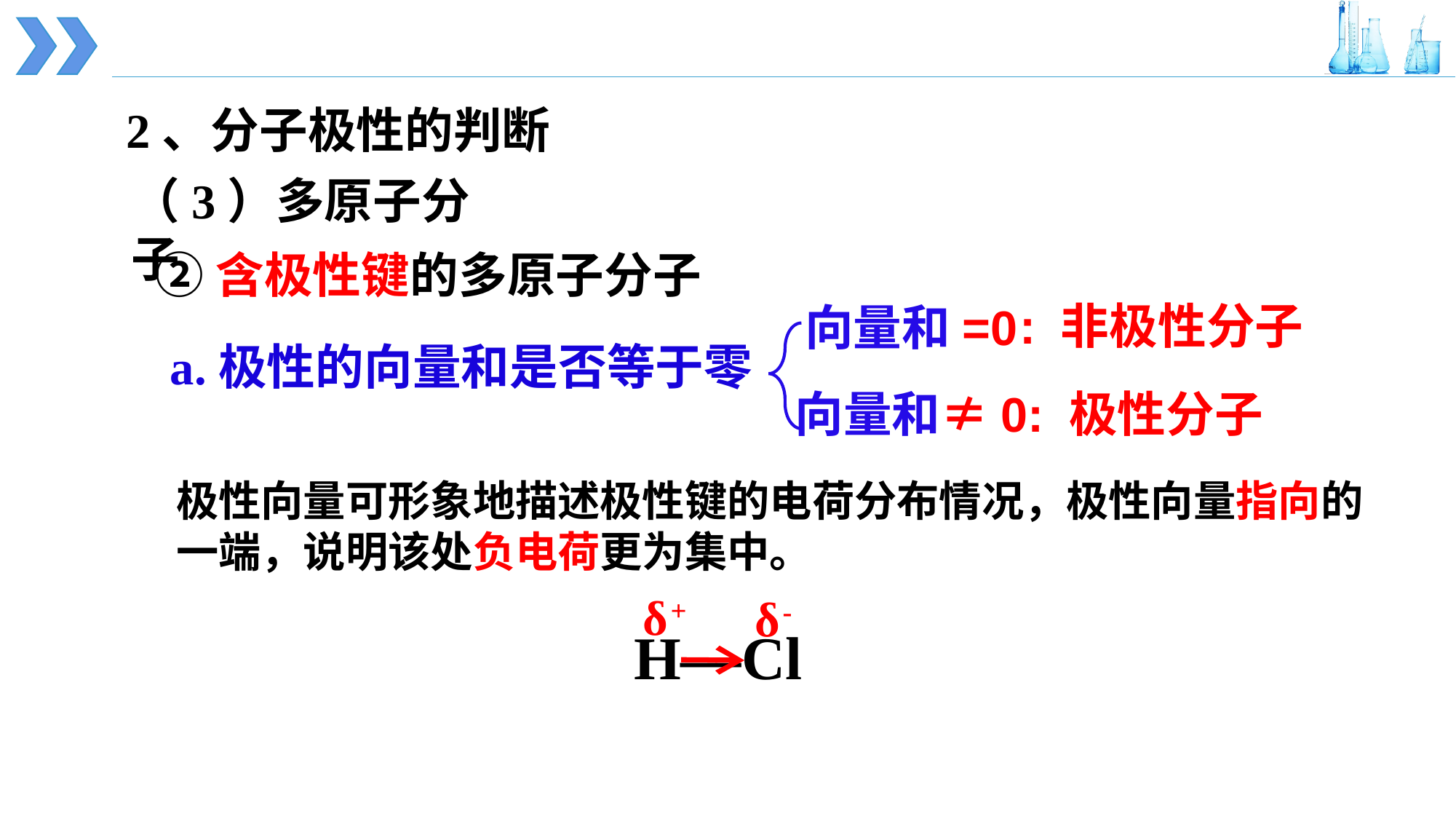

2、分子极性的判断
（3）多原子分子
②含极性键的多原子分子
: 非极性分子
向量和=0

a.极性的向量和是否等于零
向量和≠0
: 极性分子
极性向量可形象地描述极性键的电荷分布情况，极性向量指向的一端，说明该处负电荷更为集中。
δ+
δ-
H—Cl